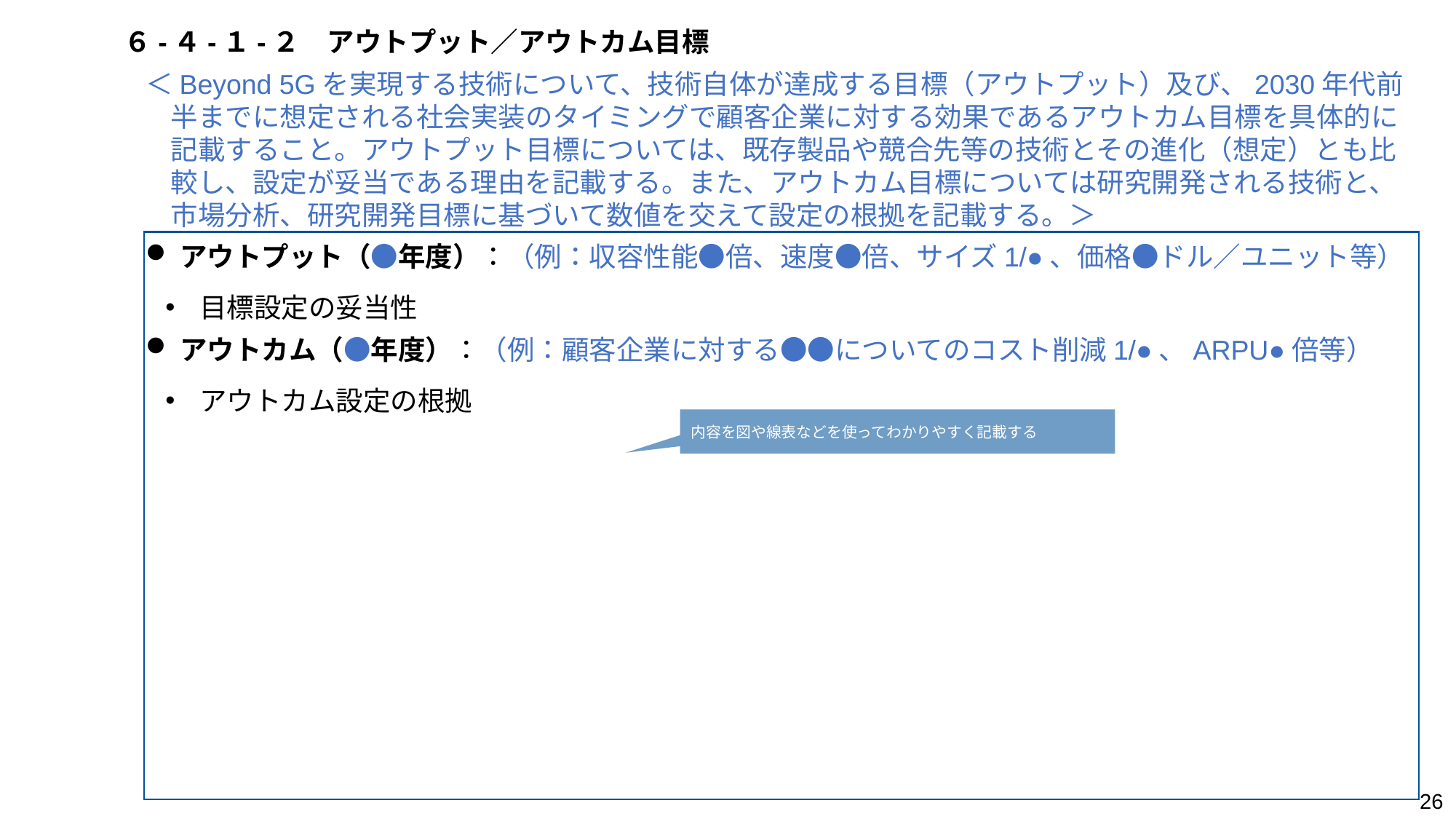

６-４-１-２　アウトプット／アウトカム目標
＜Beyond 5Gを実現する技術について、技術自体が達成する目標（アウトプット）及び、2030年代前半までに想定される社会実装のタイミングで顧客企業に対する効果であるアウトカム目標を具体的に記載すること。アウトプット目標については、既存製品や競合先等の技術とその進化（想定）とも比較し、設定が妥当である理由を記載する。また、アウトカム目標については研究開発される技術と、市場分析、研究開発目標に基づいて数値を交えて設定の根拠を記載する。＞
アウトプット（●年度）：（例：収容性能●倍、速度●倍、サイズ1/●、価格●ドル／ユニット等）
目標設定の妥当性
アウトカム（●年度）：（例：顧客企業に対する●●についてのコスト削減1/●、ARPU●倍等）
アウトカム設定の根拠

内容を図や線表などを使ってわかりやすく記載する